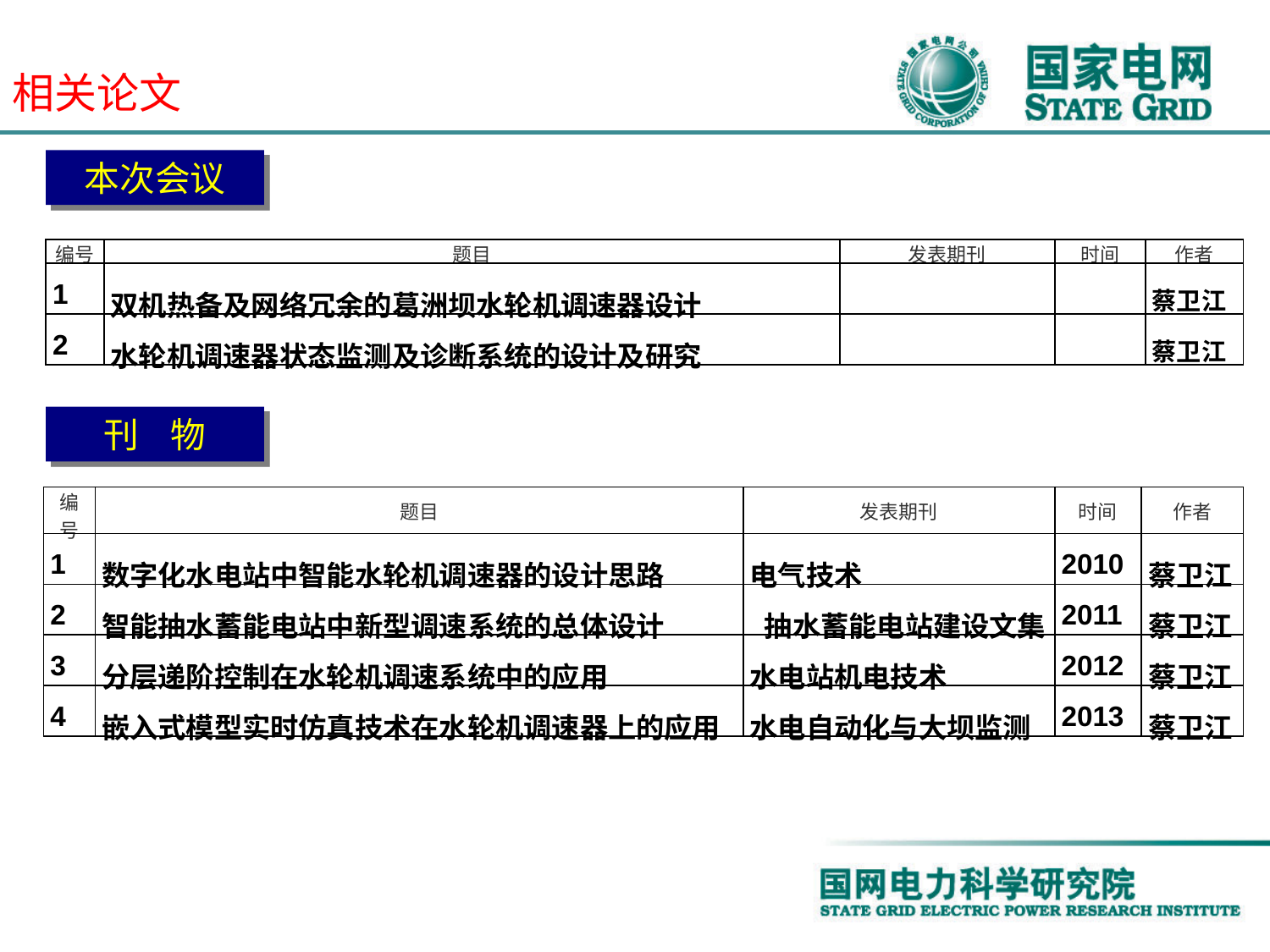

# 相关论文
本次会议
| 编号 | 题目 | 发表期刊 | 时间 | 作者 |
| --- | --- | --- | --- | --- |
| 1 | 双机热备及网络冗余的葛洲坝水轮机调速器设计 |  |  | 蔡卫江 |
| 2 | 水轮机调速器状态监测及诊断系统的设计及研究 |  |  | 蔡卫江 |
刊    物
| 编号 | 题目 | 发表期刊 | 时间 | 作者 |
| --- | --- | --- | --- | --- |
| 1 | 数字化水电站中智能水轮机调速器的设计思路 | 电气技术 | 2010 | 蔡卫江 |
| 2 | 智能抽水蓄能电站中新型调速系统的总体设计 | 抽水蓄能电站建设文集 | 2011 | 蔡卫江 |
| 3 | 分层递阶控制在水轮机调速系统中的应用 | 水电站机电技术 | 2012 | 蔡卫江 |
| 4 | 嵌入式模型实时仿真技术在水轮机调速器上的应用 | 水电自动化与大坝监测 | 2013 | 蔡卫江 |